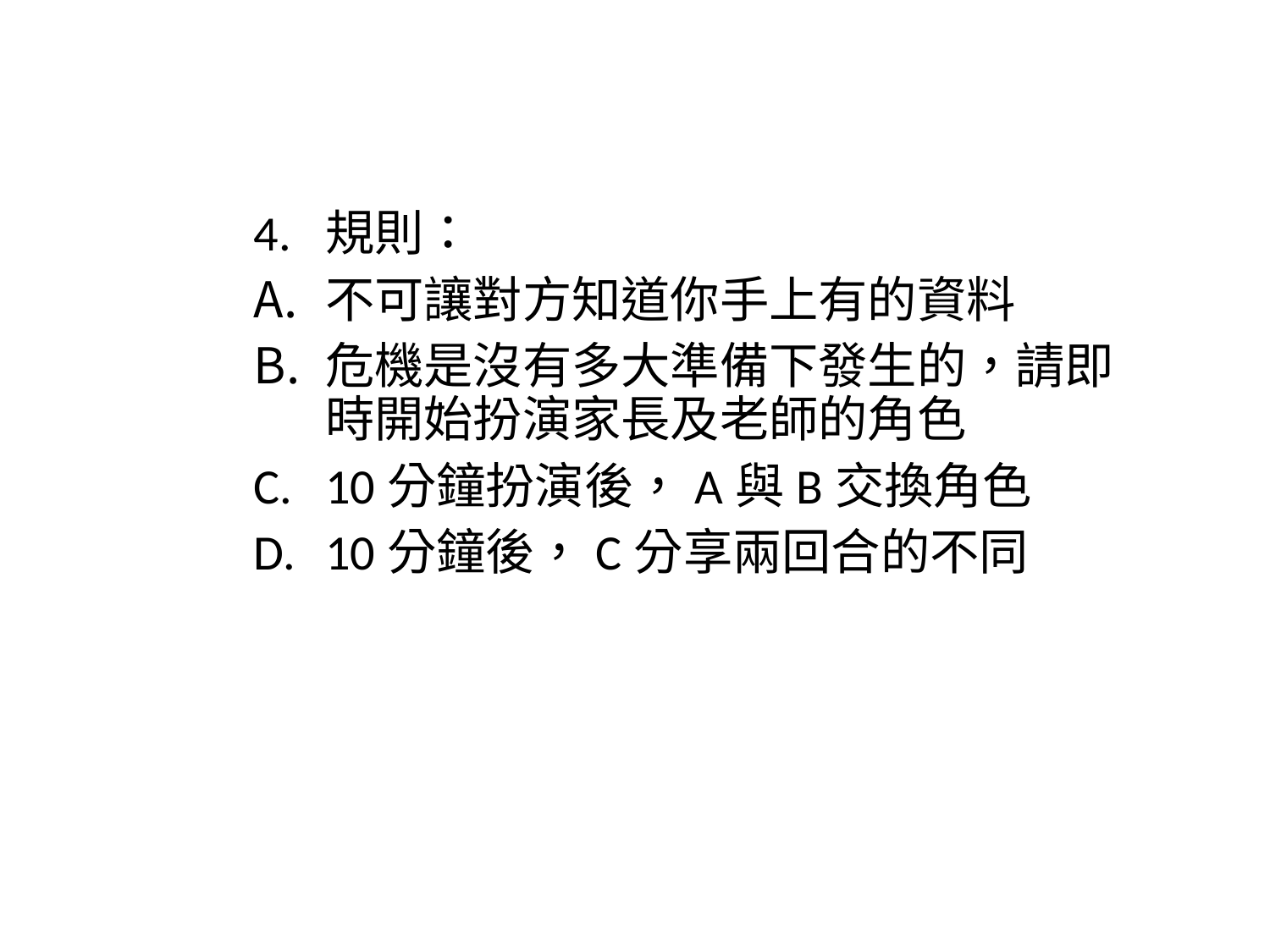

#
4.  規則：
不可讓對方知道你手上有的資料
危機是沒有多大準備下發生的，請即時開始扮演家長及老師的角色
10分鐘扮演後，A與B交換角色
10分鐘後，C分享兩回合的不同